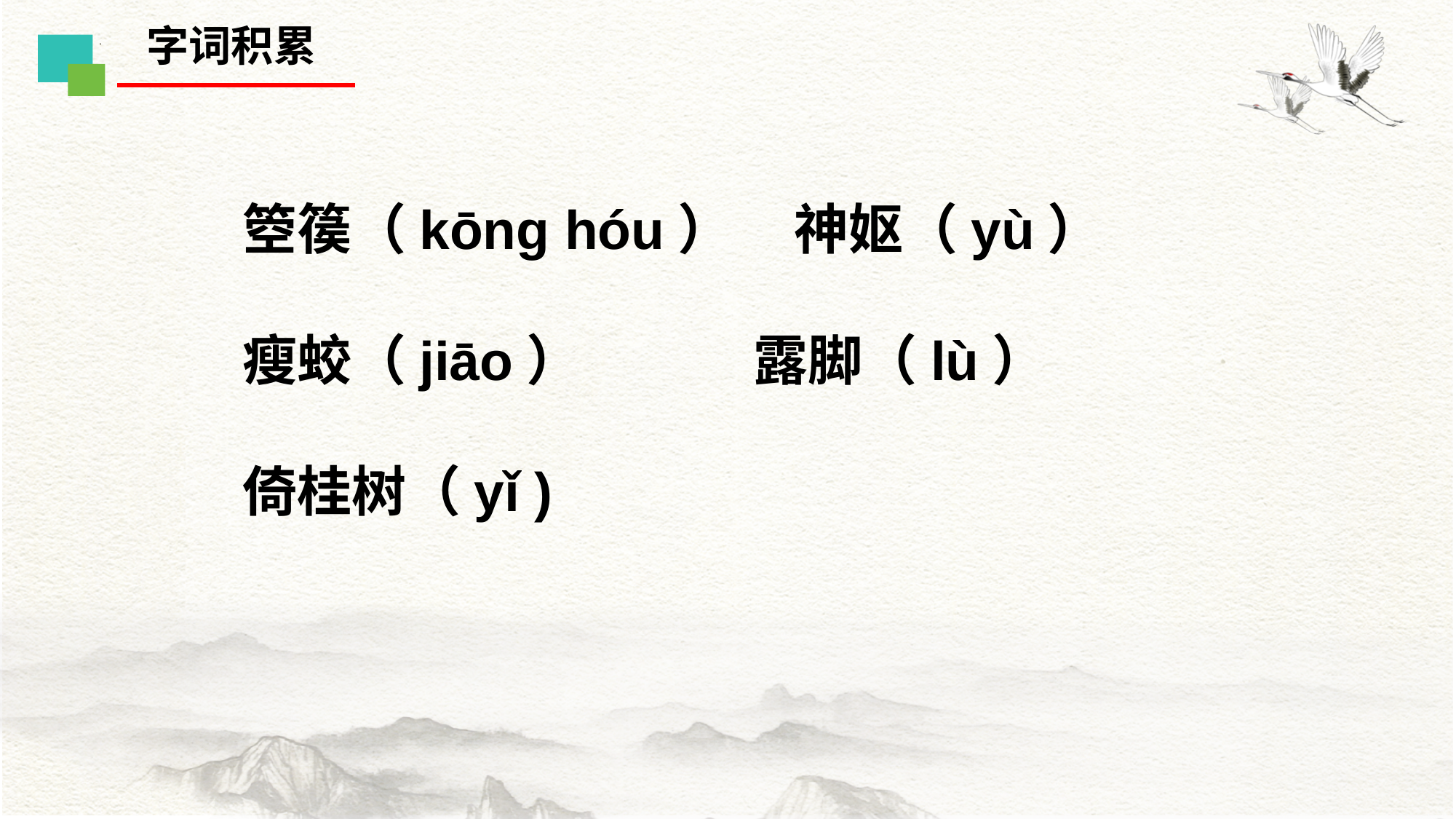

字词积累

箜篌（kōng hóu）     神妪（yù）
瘦蛟（jiāo）              露脚（lù）
倚桂树（yǐ )